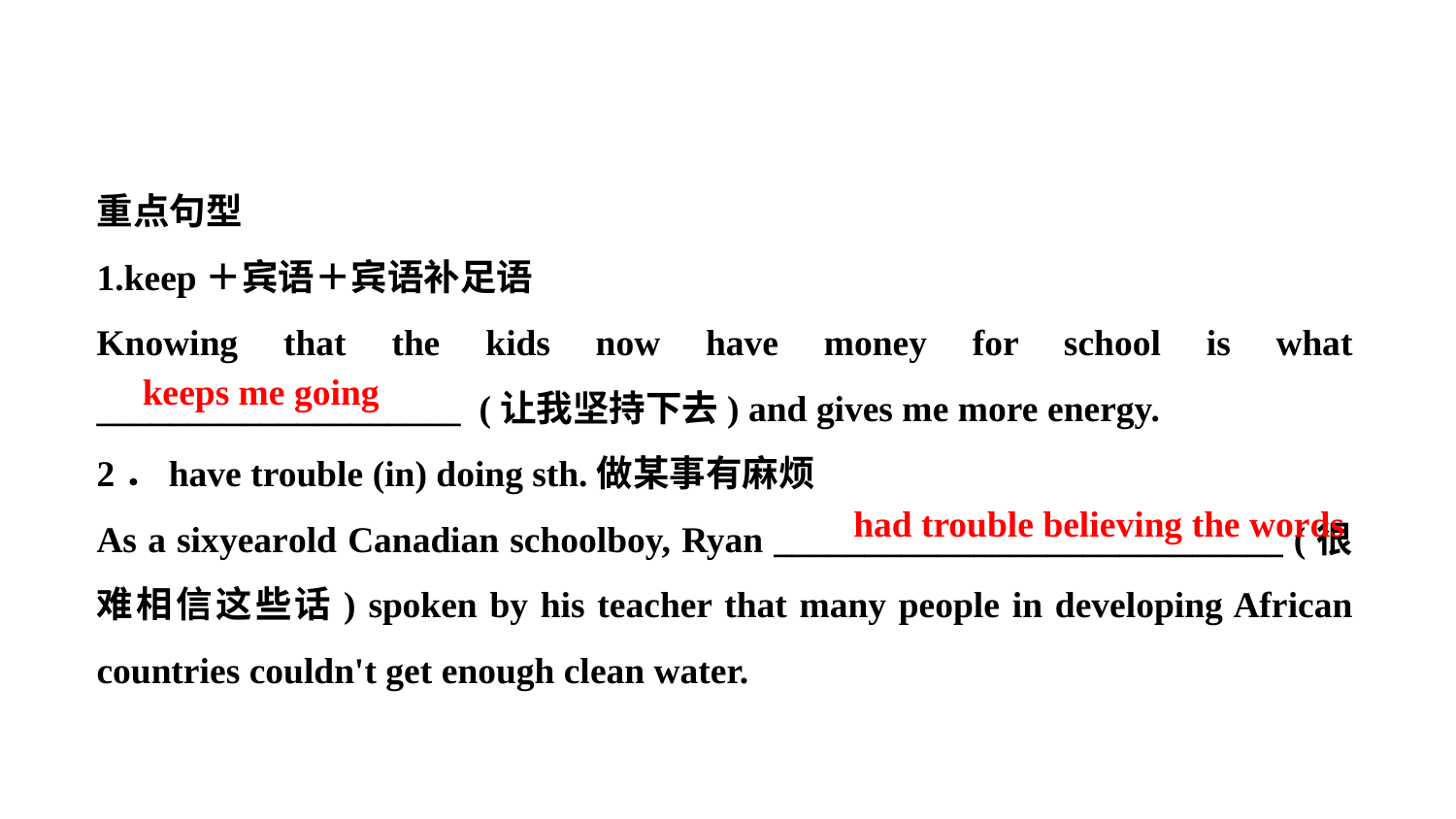

重点句型
1.keep＋宾语＋宾语补足语
Knowing that the kids now have money for school is what ____________________  (让我坚持下去) and gives me more energy.
2．have trouble (in) doing sth.做某事有麻烦
As a six­year­old Canadian schoolboy, Ryan ____________________________ (很难相信这些话) spoken by his teacher that many people in developing African countries couldn't get enough clean water.
keeps me going
had trouble believing the words